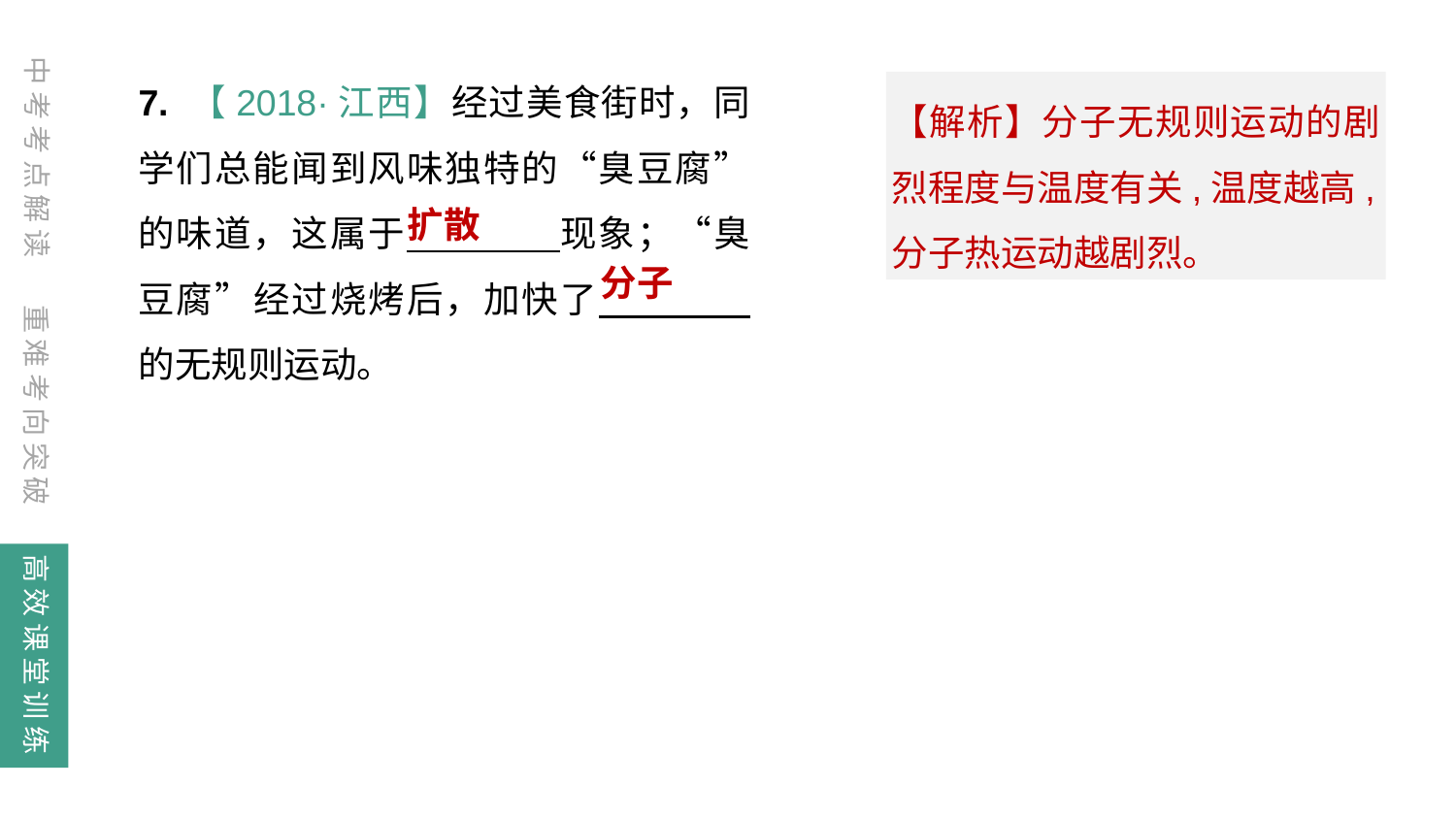

中考考点解读
7. 【2018·江西】经过美食街时，同学们总能闻到风味独特的“臭豆腐”的味道，这属于　　　　现象；“臭豆腐”经过烧烤后，加快了　　　　的无规则运动。
【解析】分子无规则运动的剧烈程度与温度有关,温度越高,分子热运动越剧烈。
扩散
分子
重难考向突破
高效课堂训练